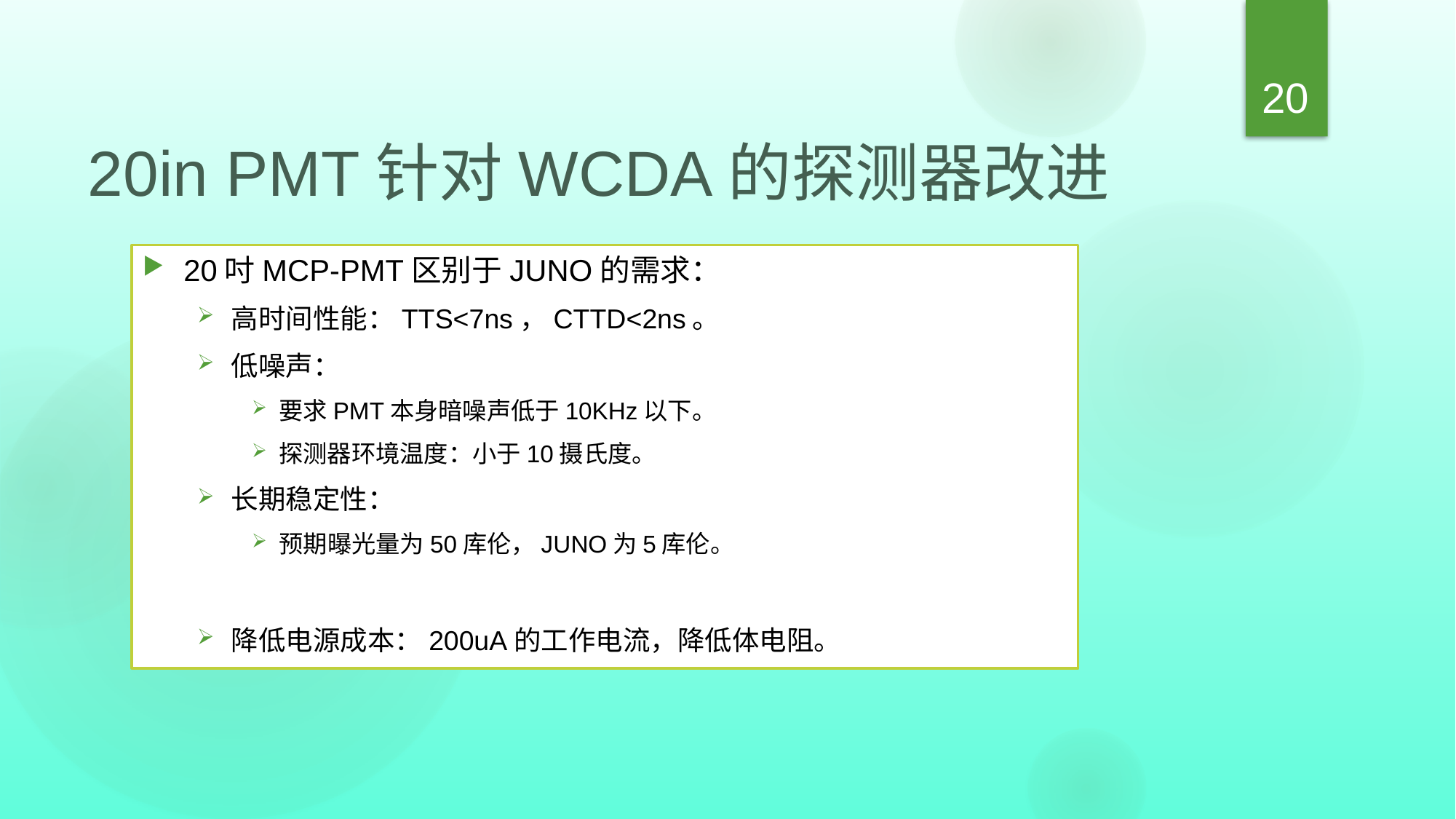

20
# 20in PMT针对WCDA的探测器改进
20吋MCP-PMT区别于JUNO的需求：
高时间性能：TTS<7ns，CTTD<2ns。
低噪声：
要求PMT本身暗噪声低于10KHz以下。
探测器环境温度：小于10摄氏度。
长期稳定性：
预期曝光量为50库伦，JUNO为5库伦。

降低电源成本：200uA的工作电流，降低体电阻。